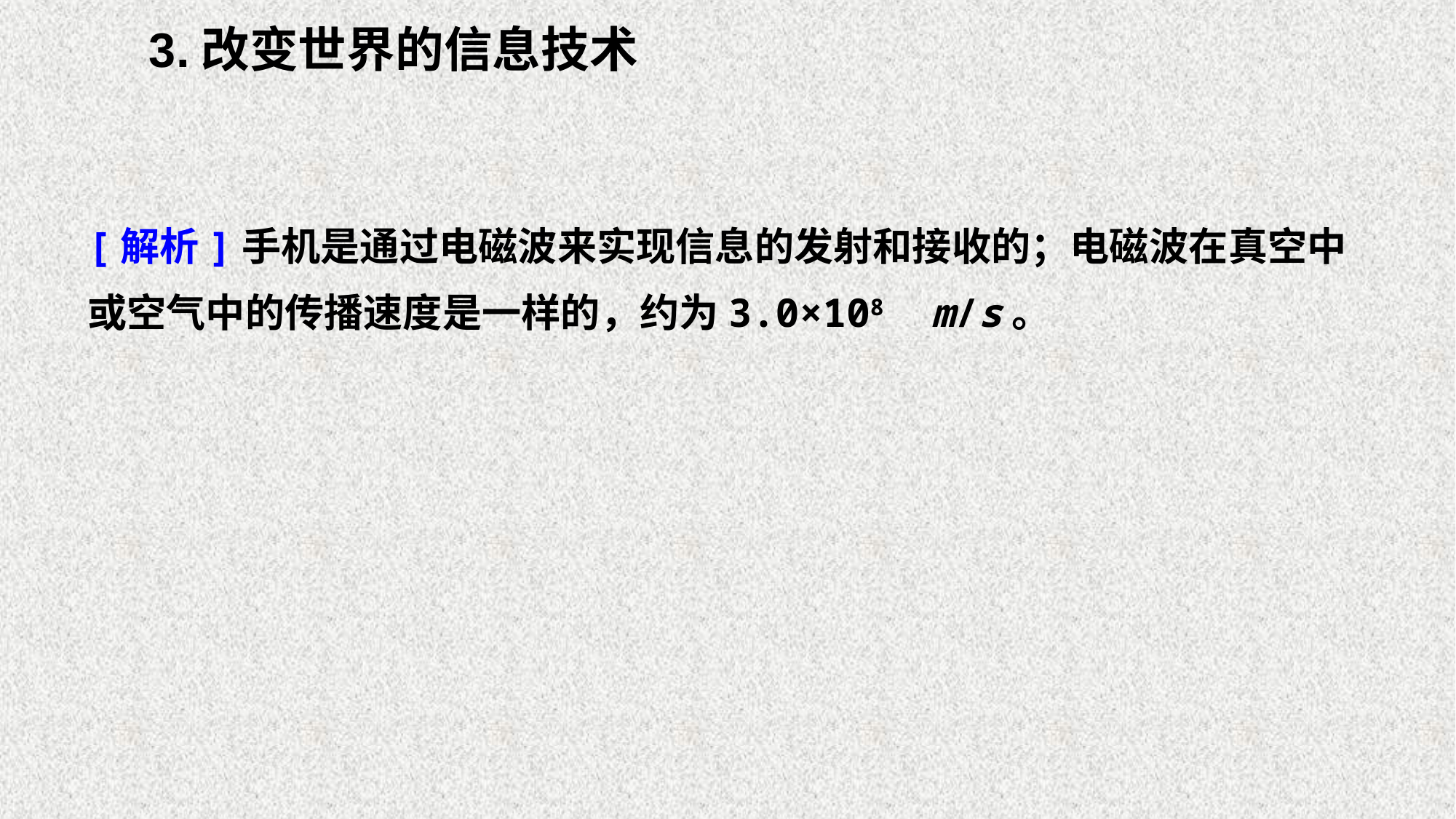

3.改变世界的信息技术
[解析]手机是通过电磁波来实现信息的发射和接收的；电磁波在真空中或空气中的传播速度是一样的，约为3.0×108  m/s。